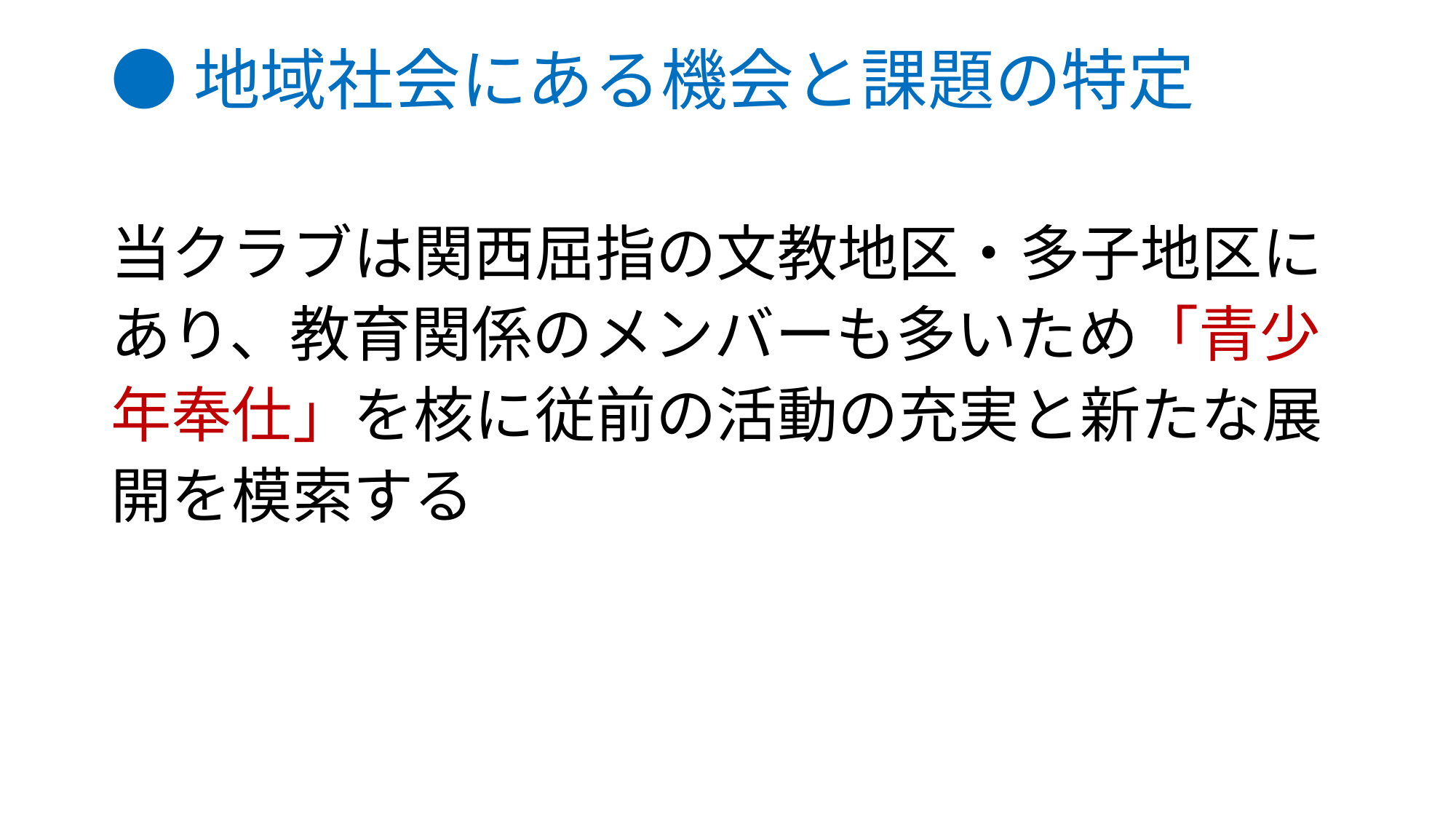

# ●地域社会にある機会と課題の特定
当クラブは関西屈指の文教地区・多子地区に
あり、教育関係のメンバーも多いため「青少
年奉仕」を核に従前の活動の充実と新たな展
開を模索する